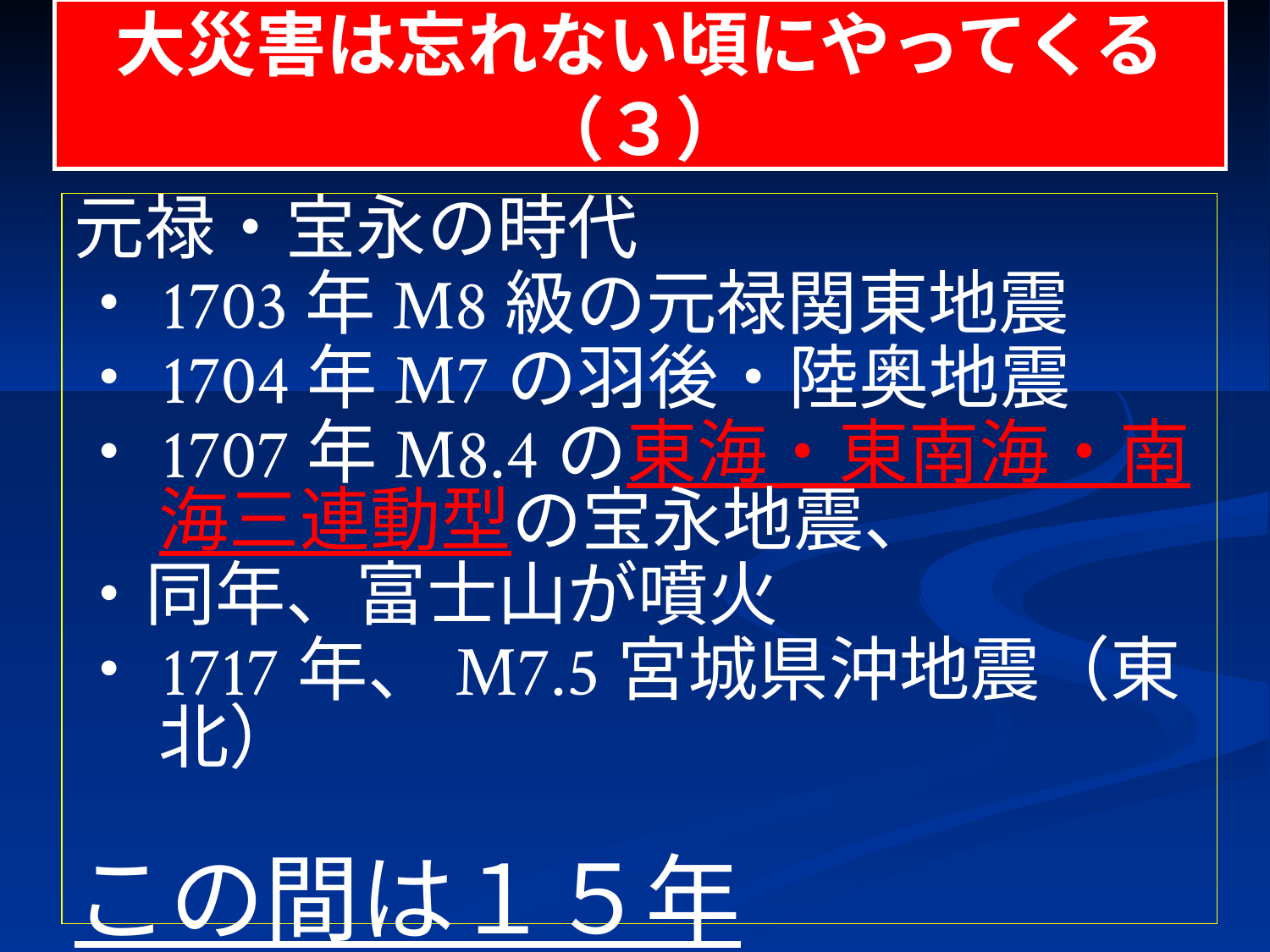

大災害は忘れない頃にやってくる（３）
元禄・宝永の時代
・1703年M8級の元禄関東地震
・1704年M7の羽後・陸奥地震
・1707年M8.4の東海・東南海・南海三連動型の宝永地震、
・同年、富士山が噴火
・1717年、M7.5宮城県沖地震（東北）

この間は１５年